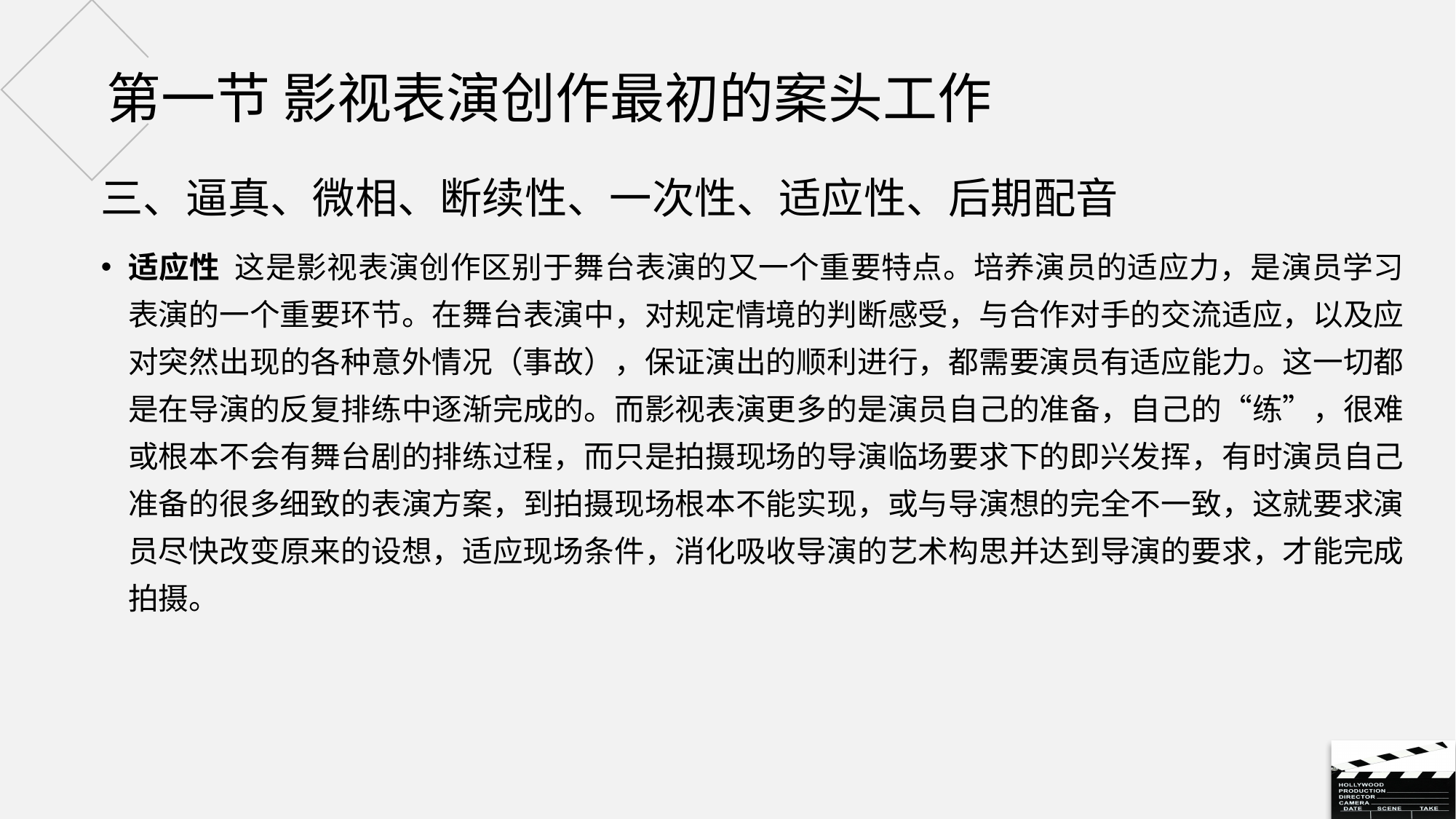

# 第一节 影视表演创作最初的案头工作
三、逼真、微相、断续性、一次性、适应性、后期配音
适应性  这是影视表演创作区别于舞台表演的又一个重要特点。培养演员的适应力，是演员学习表演的一个重要环节。在舞台表演中，对规定情境的判断感受，与合作对手的交流适应，以及应对突然出现的各种意外情况（事故），保证演出的顺利进行，都需要演员有适应能力。这一切都是在导演的反复排练中逐渐完成的。而影视表演更多的是演员自己的准备，自己的“练”，很难或根本不会有舞台剧的排练过程，而只是拍摄现场的导演临场要求下的即兴发挥，有时演员自己准备的很多细致的表演方案，到拍摄现场根本不能实现，或与导演想的完全不一致，这就要求演员尽快改变原来的设想，适应现场条件，消化吸收导演的艺术构思并达到导演的要求，才能完成拍摄。